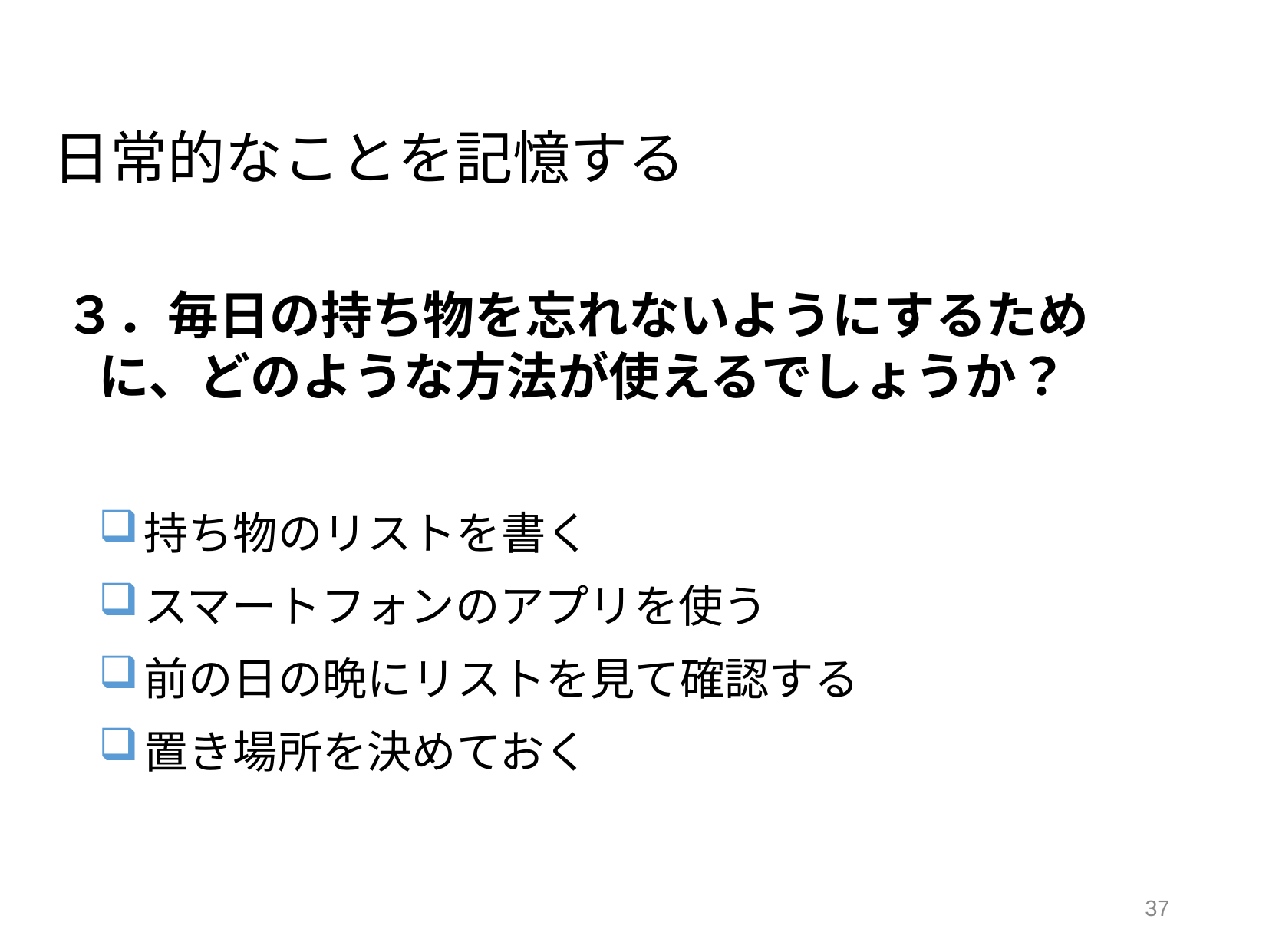

# 日常的なことを記憶する
３．毎日の持ち物を忘れないようにするために、どのような方法が使えるでしょうか？

持ち物のリストを書く
スマートフォンのアプリを使う
前の日の晩にリストを見て確認する
置き場所を決めておく
37